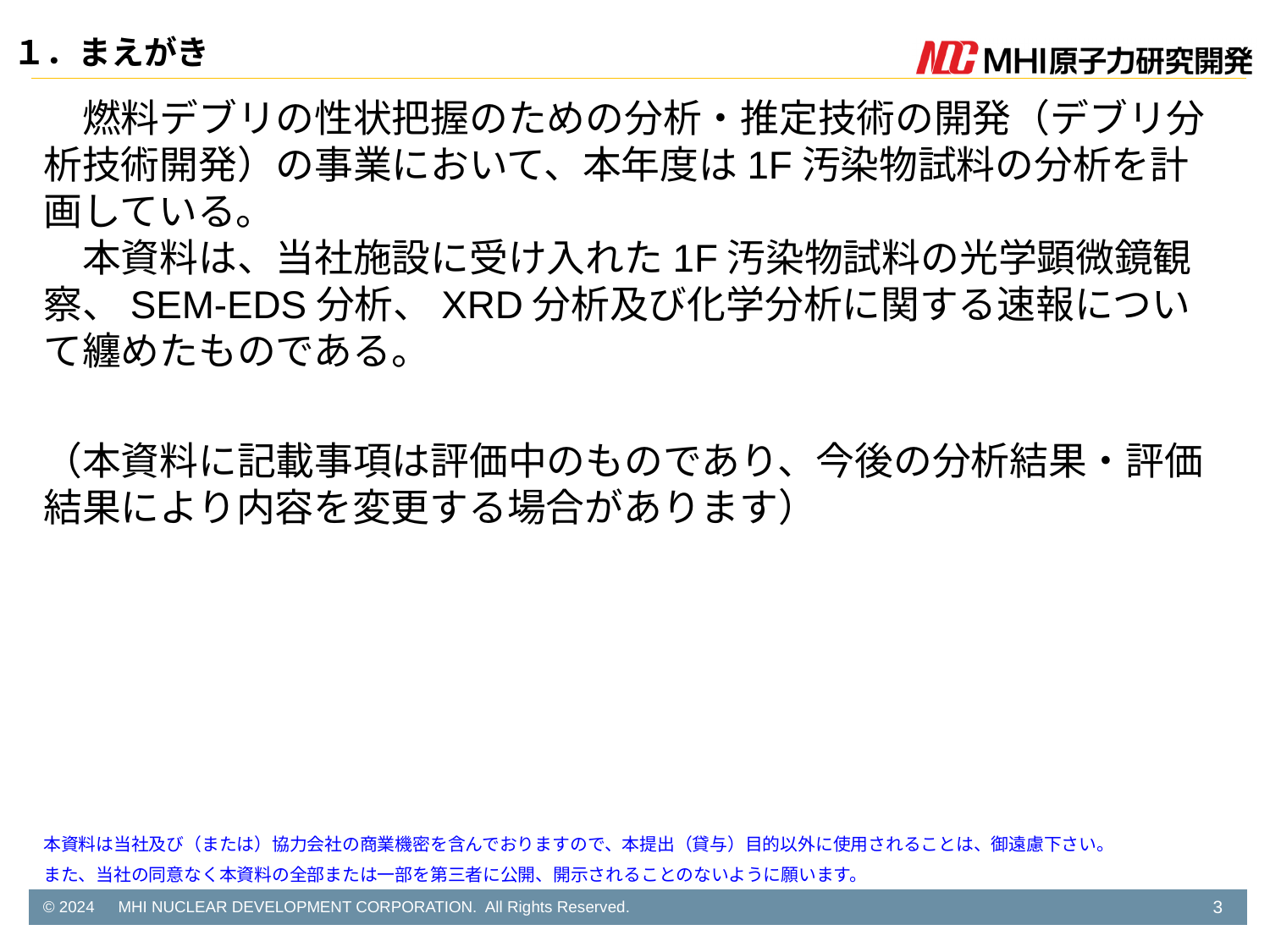

# １．まえがき
　燃料デブリの性状把握のための分析・推定技術の開発（デブリ分析技術開発）の事業において、本年度は1F汚染物試料の分析を計画している。
　本資料は、当社施設に受け入れた1F汚染物試料の光学顕微鏡観察、SEM-EDS分析、XRD分析及び化学分析に関する速報について纏めたものである。

（本資料に記載事項は評価中のものであり、今後の分析結果・評価結果により内容を変更する場合があります）
本資料は当社及び（または）協力会社の商業機密を含んでおりますので、本提出（貸与）目的以外に使用されることは、御遠慮下さい。
また、当社の同意なく本資料の全部または一部を第三者に公開、開示されることのないように願います。